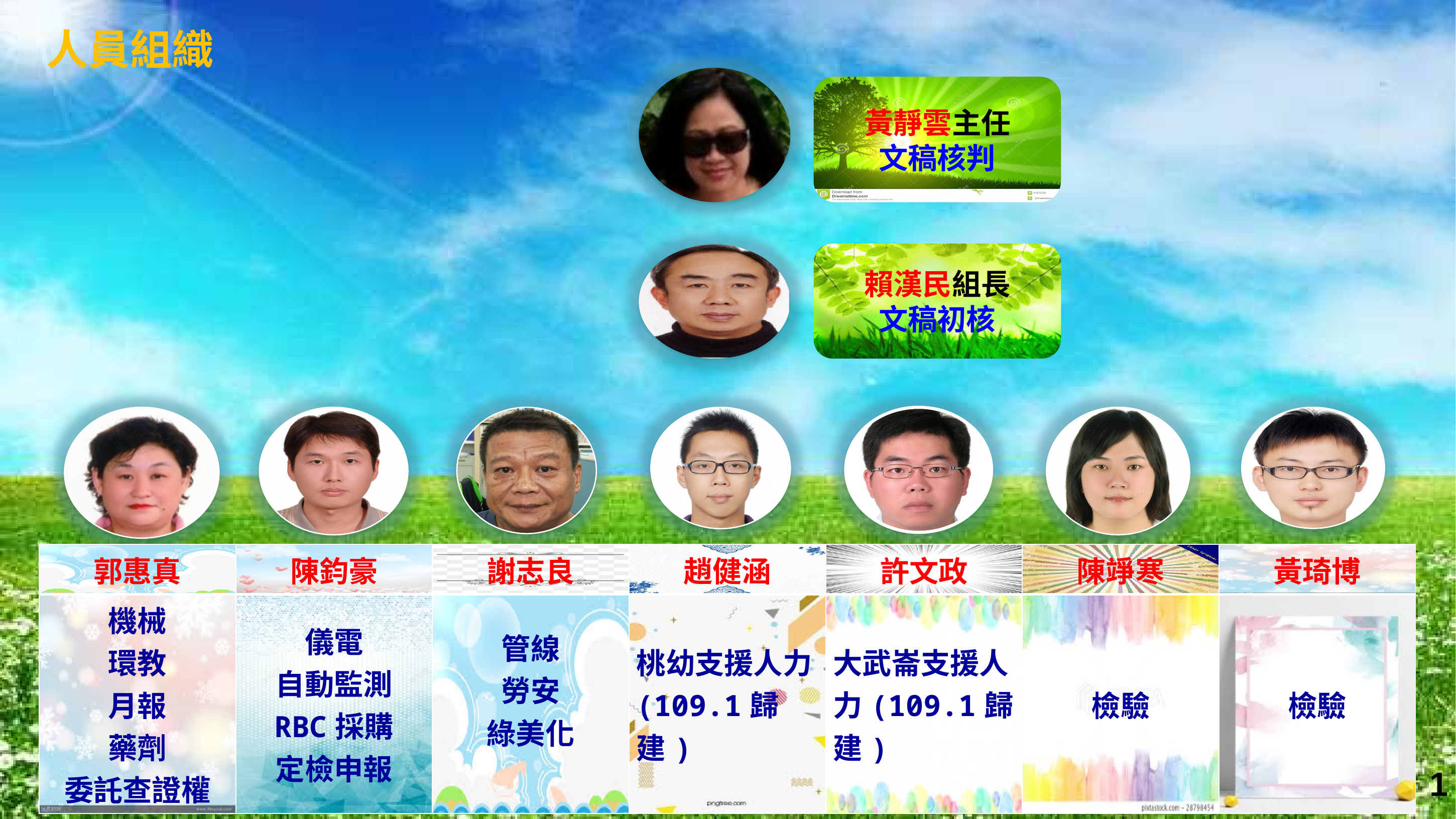

# 人員組織

黃靜雲主任
文稿核判
賴漢民組長
文稿初核

| 郭惠真 | 陳鈞豪 | 謝志良 | 趙健涵 | 許文政 | 陳竫寒 | 黃琦博 |
| --- | --- | --- | --- | --- | --- | --- |
| 機械 環教 月報 藥劑 委託查證權 | 儀電 自動監測 RBC採購 定檢申報 | 管線 勞安 綠美化 | 桃幼支援人力(109.1歸建) | 大武崙支援人力(109.1歸建) | 檢驗 | 檢驗 |
1